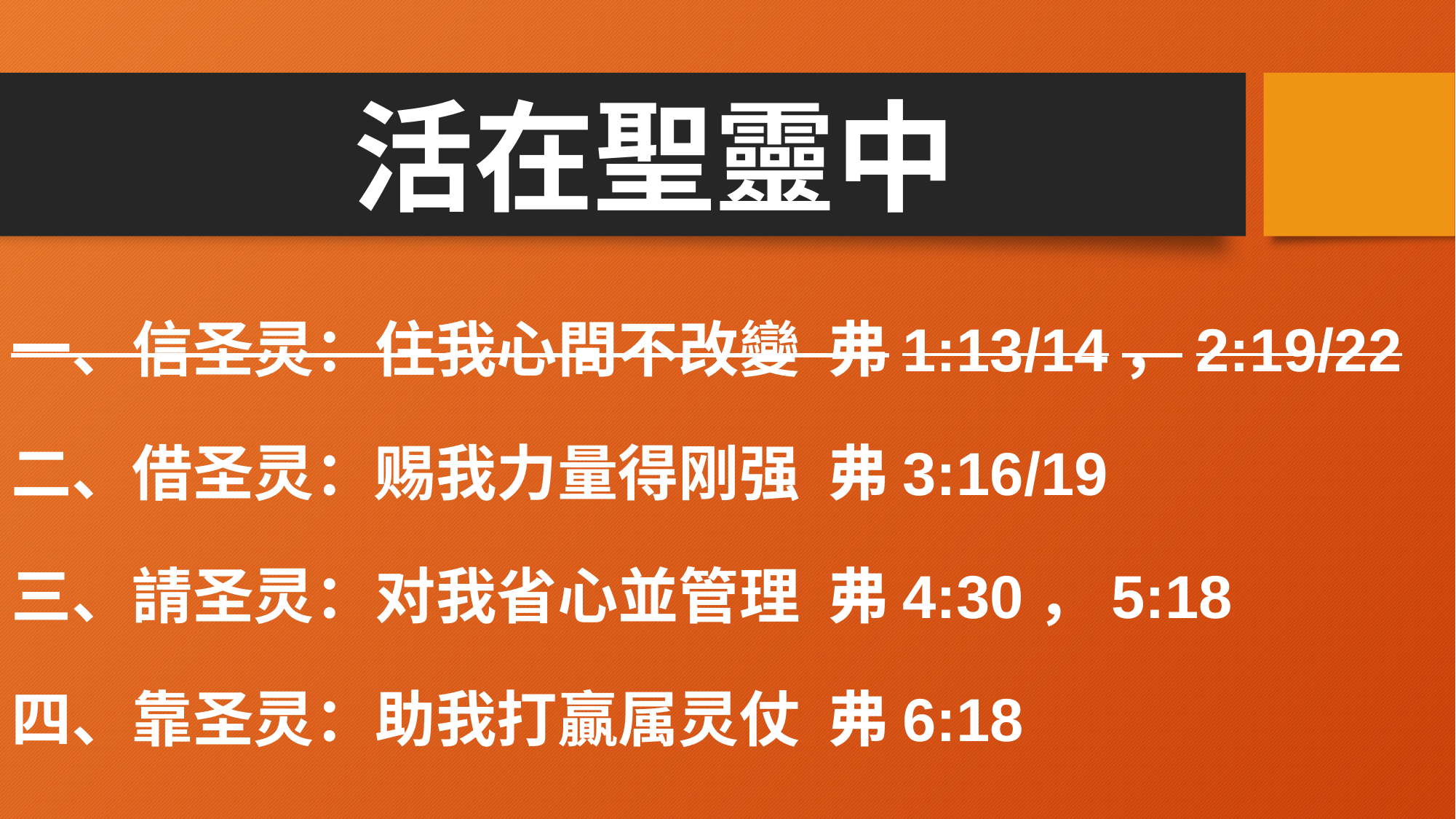

# 活在聖靈中
一、信圣灵：住我心間不改變  弗1:13/14，2:19/22
二、借圣灵：赐我力量得刚强  弗3:16/19
三、請圣灵：对我省心並管理  弗4:30，5:18
四、靠圣灵：助我打贏属灵仗  弗6:18